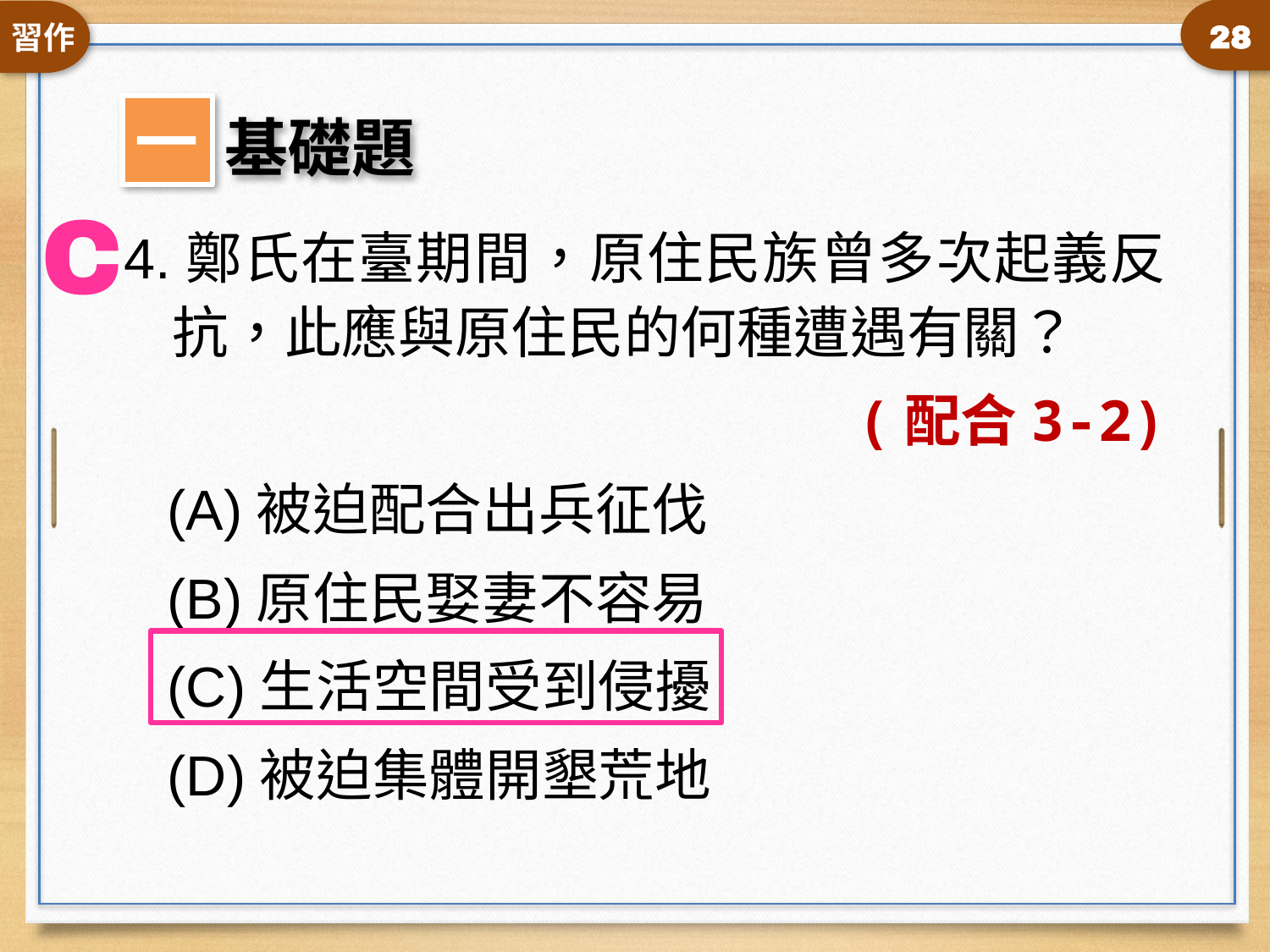

28
C
4.鄭氏在臺期間，原住民族曾多次起義反抗，此應與原住民的何種遭遇有關？
(配合3-2)
(A)被迫配合出兵征伐
(B)原住民娶妻不容易
(C)生活空間受到侵擾
(D)被迫集體開墾荒地